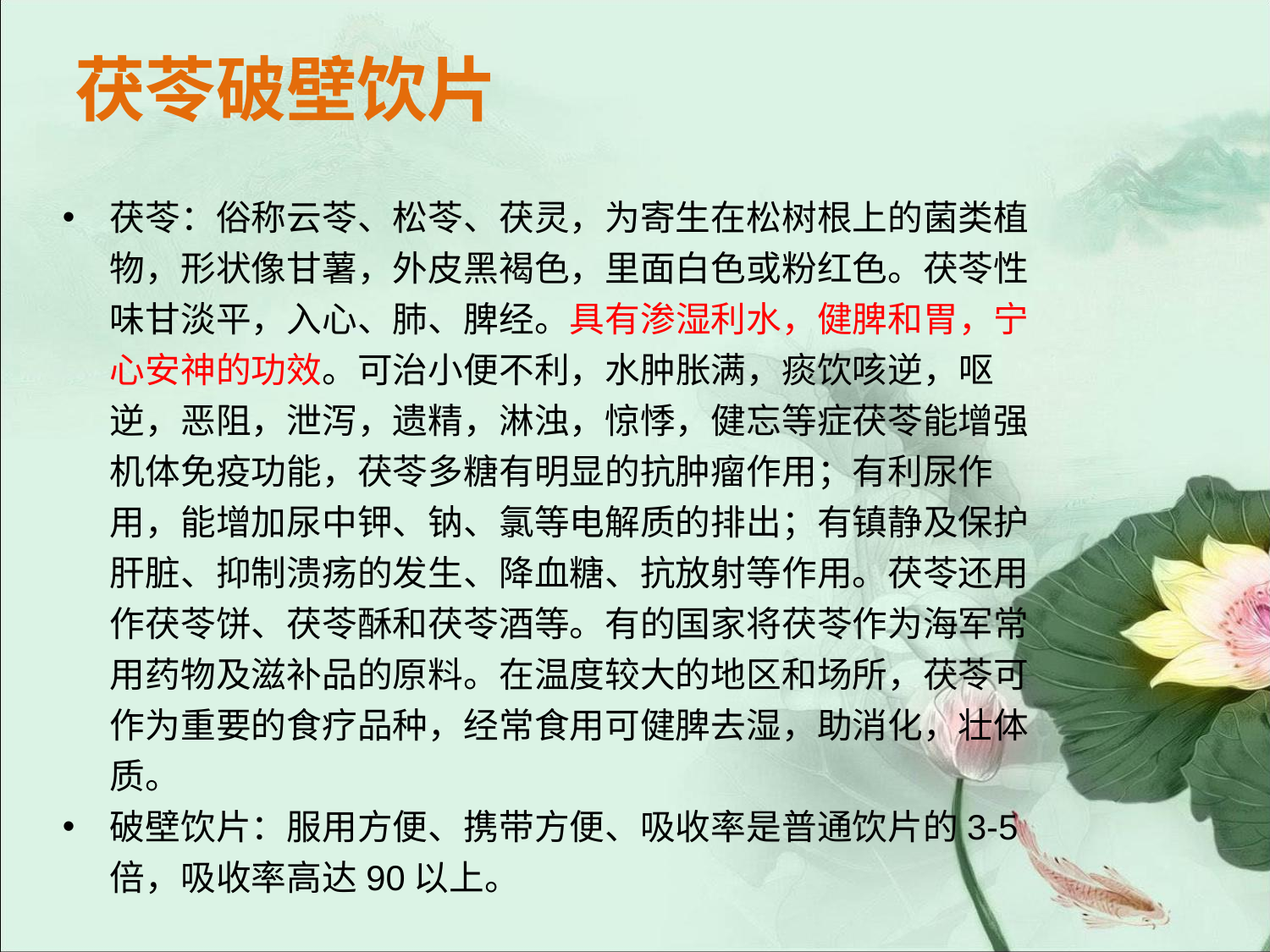

茯苓破壁饮片
茯苓：俗称云苓、松苓、茯灵，为寄生在松树根上的菌类植物，形状像甘薯，外皮黑褐色，里面白色或粉红色。茯苓性味甘淡平，入心、肺、脾经。具有渗湿利水，健脾和胃，宁心安神的功效。可治小便不利，水肿胀满，痰饮咳逆，呕逆，恶阻，泄泻，遗精，淋浊，惊悸，健忘等症茯苓能增强机体免疫功能，茯苓多糖有明显的抗肿瘤作用；有利尿作用，能增加尿中钾、钠、氯等电解质的排出；有镇静及保护肝脏、抑制溃疡的发生、降血糖、抗放射等作用。茯苓还用作茯苓饼、茯苓酥和茯苓酒等。有的国家将茯苓作为海军常用药物及滋补品的原料。在温度较大的地区和场所，茯苓可作为重要的食疗品种，经常食用可健脾去湿，助消化，壮体质。
破壁饮片：服用方便、携带方便、吸收率是普通饮片的3-5倍，吸收率高达90以上。

#